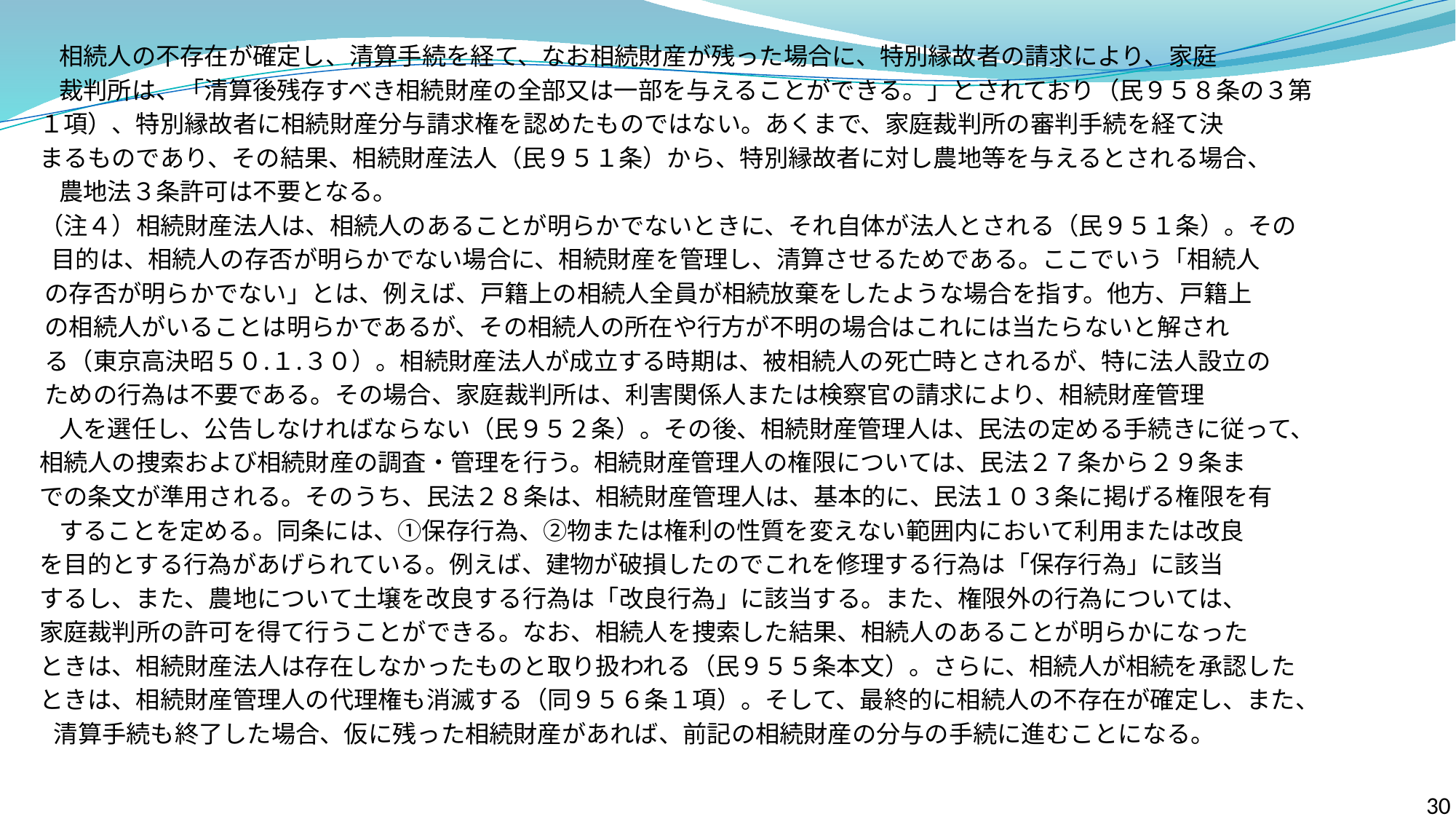

相続人の不存在が確定し、清算手続を経て、なお相続財産が残った場合に、特別縁故者の請求により、家庭
　　 裁判所は、「清算後残存すべき相続財産の全部又は一部を与えることができる。」とされており（民９５８条の３第
      １項）、特別縁故者に相続財産分与請求権を認めたものではない。あくまで、家庭裁判所の審判手続を経て決
      まるものであり、その結果、相続財産法人（民９５１条）から、特別縁故者に対し農地等を与えるとされる場合、
　　 農地法３条許可は不要となる。
      （注４）相続財産法人は、相続人のあることが明らかでないときに、それ自体が法人とされる（民９５１条）。その
　    目的は、相続人の存否が明らかでない場合に、相続財産を管理し、清算させるためである。ここでいう「相続人
       の存否が明らかでない」とは、例えば、戸籍上の相続人全員が相続放棄をしたような場合を指す。他方、戸籍上
       の相続人がいることは明らかであるが、その相続人の所在や行方が不明の場合はこれには当たらないと解され
       る（東京高決昭５０.１.３０）。相続財産法人が成立する時期は、被相続人の死亡時とされるが、特に法人設立の
       ための行為は不要である。その場合、家庭裁判所は、利害関係人または検察官の請求により、相続財産管理
　　 人を選任し、公告しなければならない（民９５２条）。その後、相続財産管理人は、民法の定める手続きに従って、
      相続人の捜索および相続財産の調査・管理を行う。相続財産管理人の権限については、民法２７条から２９条ま
      での条文が準用される。そのうち、民法２８条は、相続財産管理人は、基本的に、民法１０３条に掲げる権限を有
　　 することを定める。同条には、①保存行為、②物または権利の性質を変えない範囲内において利用または改良
      を目的とする行為があげられている。例えば、建物が破損したのでこれを修理する行為は「保存行為」に該当
      するし、また、農地について土壌を改良する行為は「改良行為」に該当する。また、権限外の行為については、
      家庭裁判所の許可を得て行うことができる。なお、相続人を捜索した結果、相続人のあることが明らかになった
      ときは、相続財産法人は存在しなかったものと取り扱われる（民９５５条本文）。さらに、相続人が相続を承認した
      ときは、相続財産管理人の代理権も消滅する（同９５６条１項）。そして、最終的に相続人の不存在が確定し、また、
　　清算手続も終了した場合、仮に残った相続財産があれば、前記の相続財産の分与の手続に進むことになる。

30